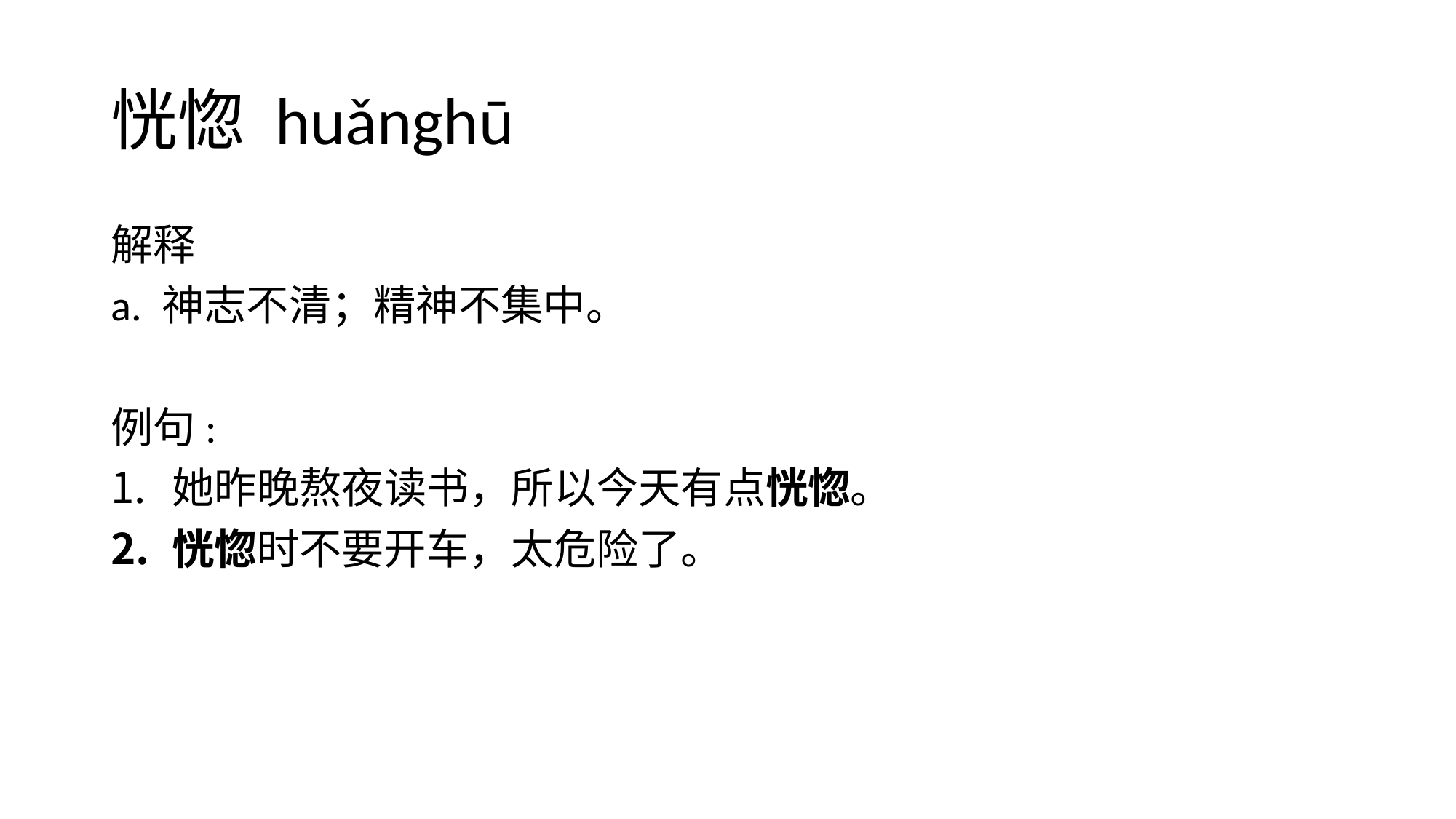

# 恍惚 huǎnghū
解释
a. 神志不清；精神不集中。

例句:
她昨晚熬夜读书，所以今天有点恍惚。
恍惚时不要开车，太危险了。